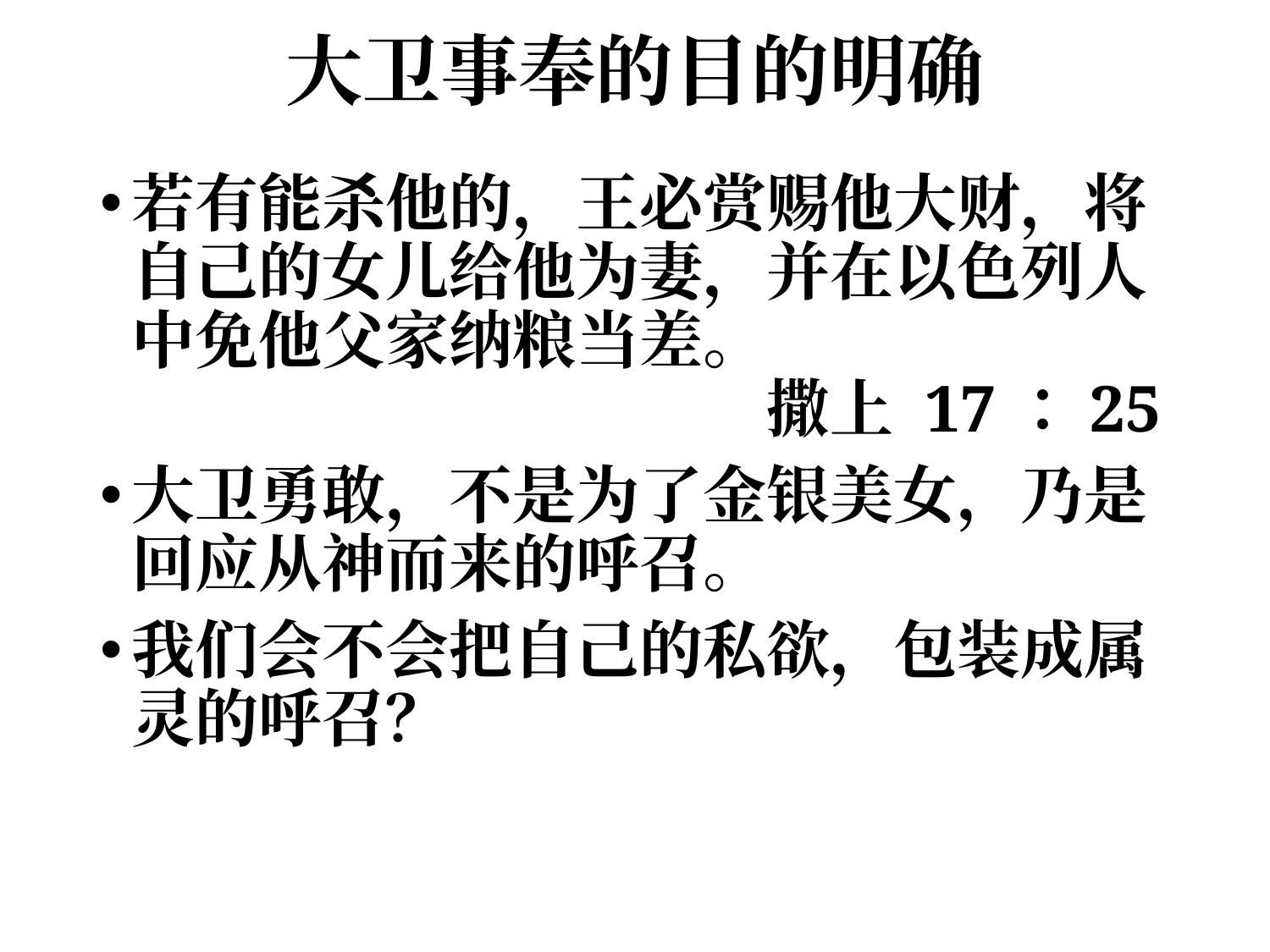

# 大卫事奉的目的明确
若有能杀他的，王必赏赐他大财，将自己的女儿给他为妻，并在以色列人中免他父家纳粮当差。								撒上 17：25
大卫勇敢，不是为了金银美女，乃是回应从神而来的呼召。
我们会不会把自己的私欲，包装成属灵的呼召？